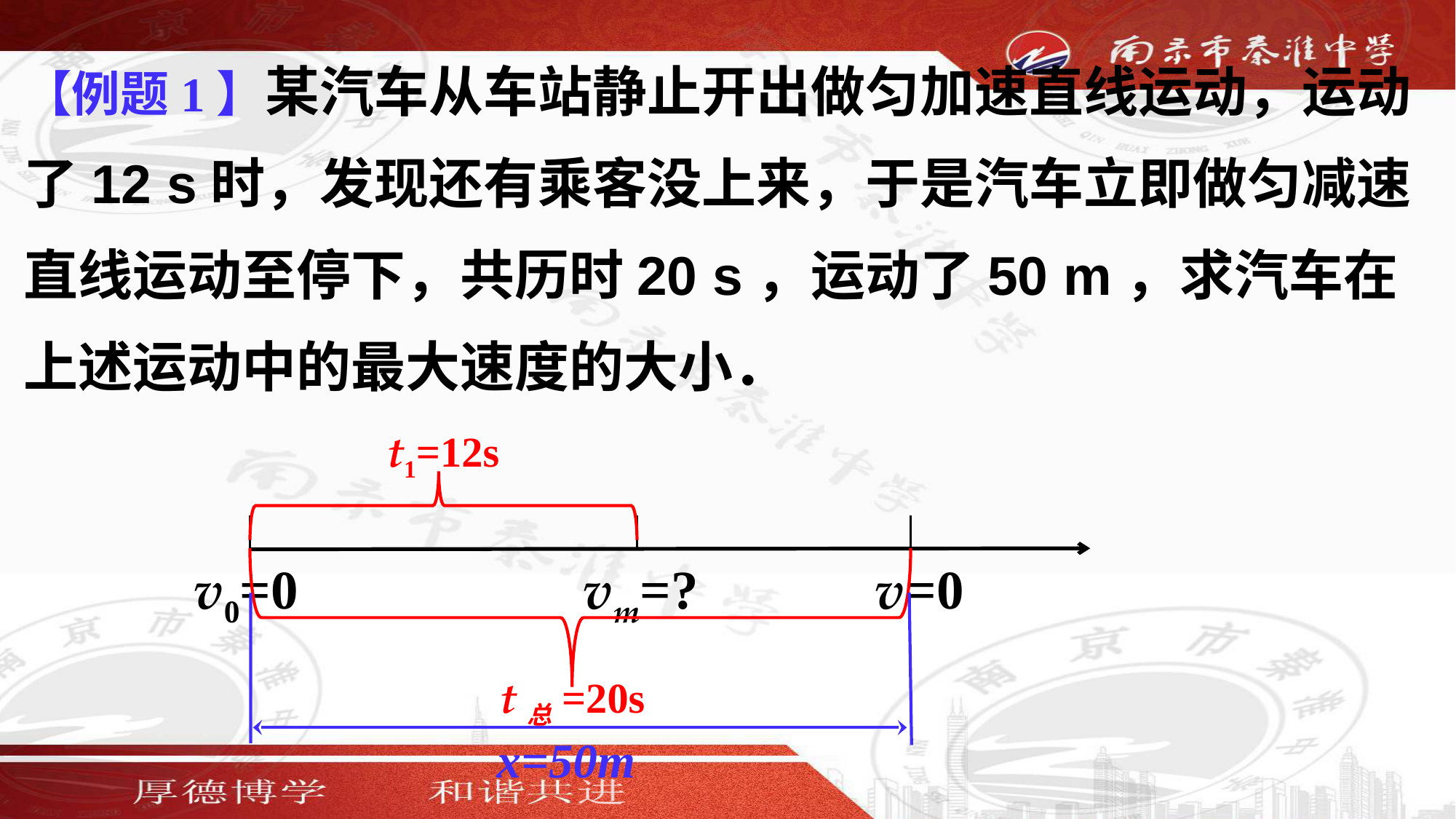

【例题1】某汽车从车站静止开出做匀加速直线运动，运动了12 s时，发现还有乘客没上来，于是汽车立即做匀减速直线运动至停下，共历时20 s，运动了50 m，求汽车在上述运动中的最大速度的大小．

t1=12s
v0=0
vm=?
v=0
x=50m
t总=20s